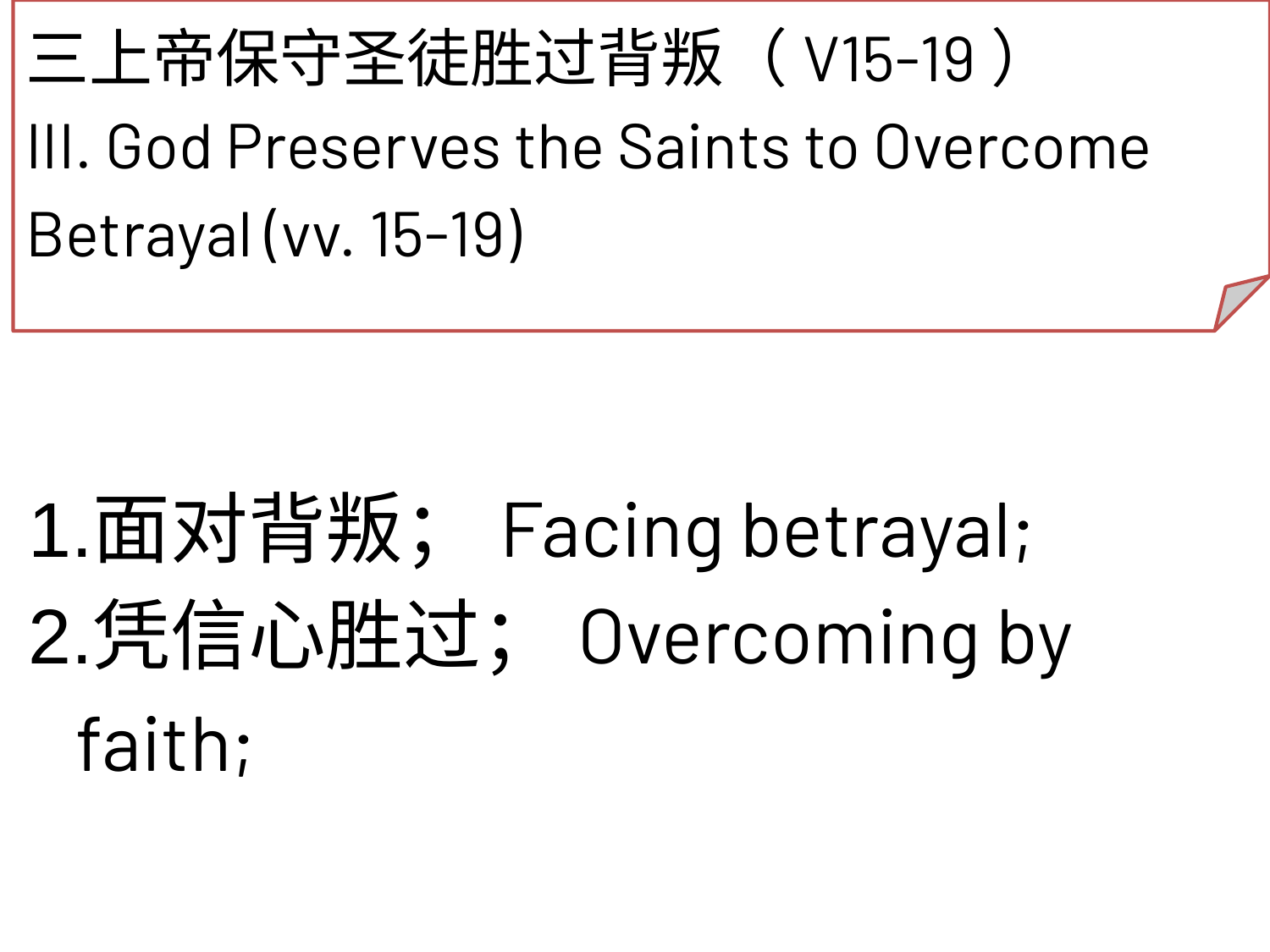

三上帝保守圣徒胜过背叛（V15-19）
III. God Preserves the Saints to Overcome Betrayal (vv. 15-19)
面对背叛；Facing betrayal;
凭信心胜过；Overcoming by faith;